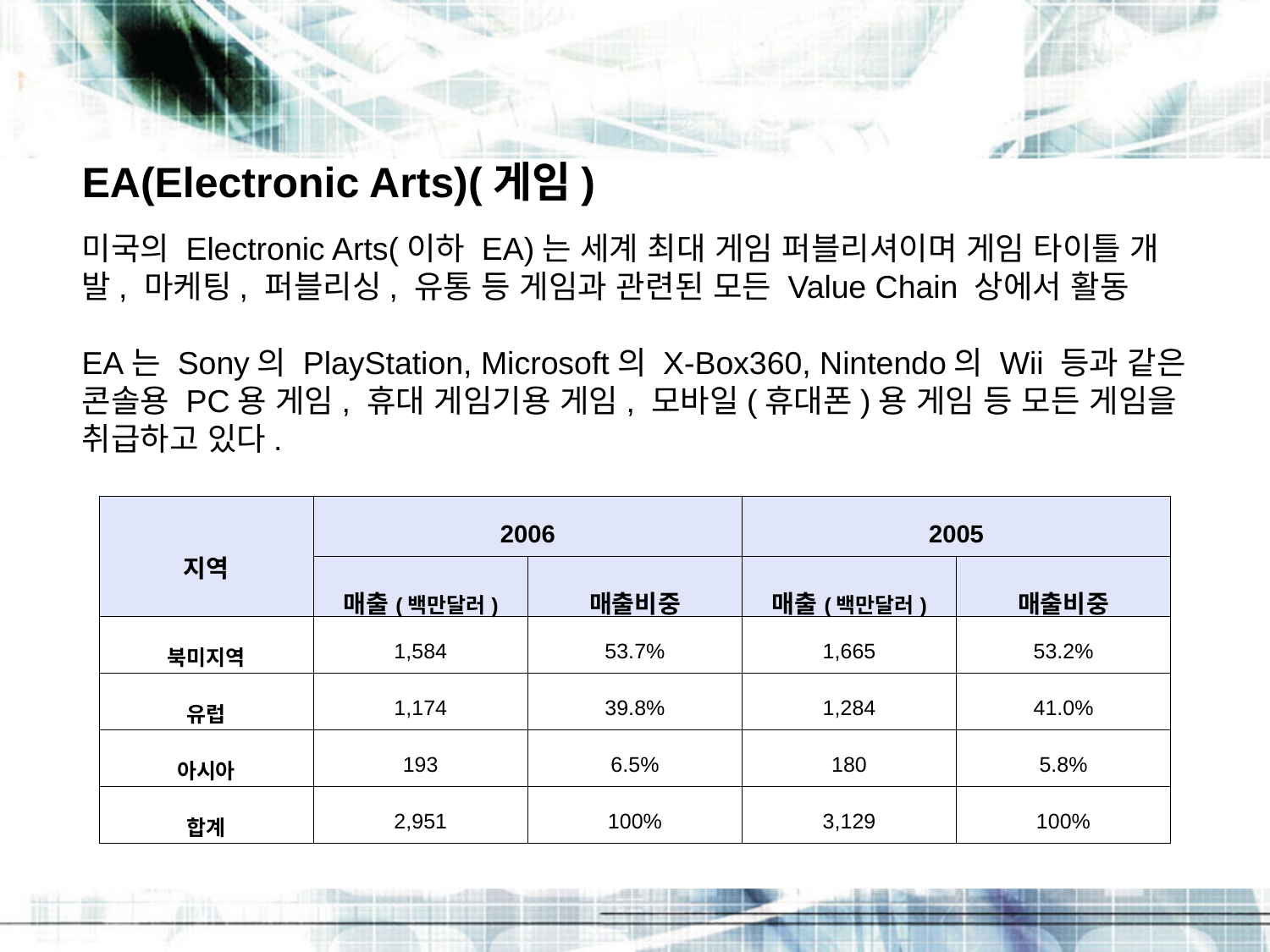

EA(Electronic Arts)(게임)
미국의 Electronic Arts(이하 EA)는 세계 최대 게임 퍼블리셔이며 게임 타이틀 개발, 마케팅, 퍼블리싱, 유통 등 게임과 관련된 모든 Value Chain 상에서 활동

EA는 Sony의 PlayStation, Microsoft의 X-Box360, Nintendo의 Wii 등과 같은 콘솔용 PC용 게임, 휴대 게임기용 게임, 모바일(휴대폰)용 게임 등 모든 게임을 취급하고 있다.
| 지역 | 2006 |  | 2005 |  |
| --- | --- | --- | --- | --- |
|  | 매출(백만달러) | 매출비중 | 매출(백만달러) | 매출비중 |
| 북미지역 | 1,584 | 53.7% | 1,665 | 53.2% |
| 유럽 | 1,174 | 39.8% | 1,284 | 41.0% |
| 아시아 | 193 | 6.5% | 180 | 5.8% |
| 합계 | 2,951 | 100% | 3,129 | 100% |